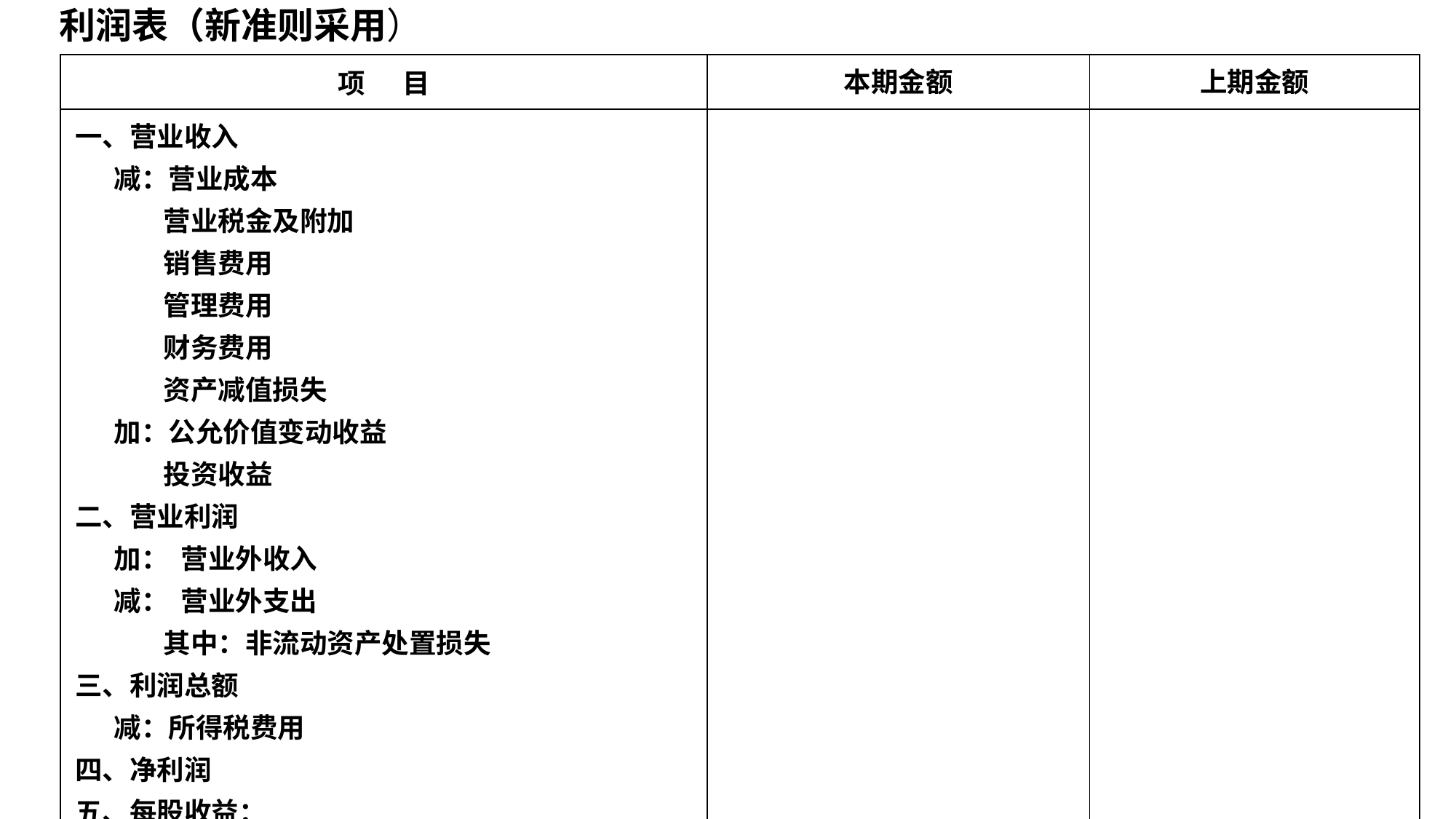

利润表（新准则采用）
| 项 目 | 本期金额 | 上期金额 |
| --- | --- | --- |
| 一、营业收入 减：营业成本 营业税金及附加 销售费用 管理费用 财务费用 资产减值损失 加：公允价值变动收益 投资收益 二、营业利润 加： 营业外收入 减： 营业外支出 其中：非流动资产处置损失 三、利润总额 减：所得税费用 四、净利润 五、每股收益： （一）基本每股收益 （二）稀释每股收益 |  |  |